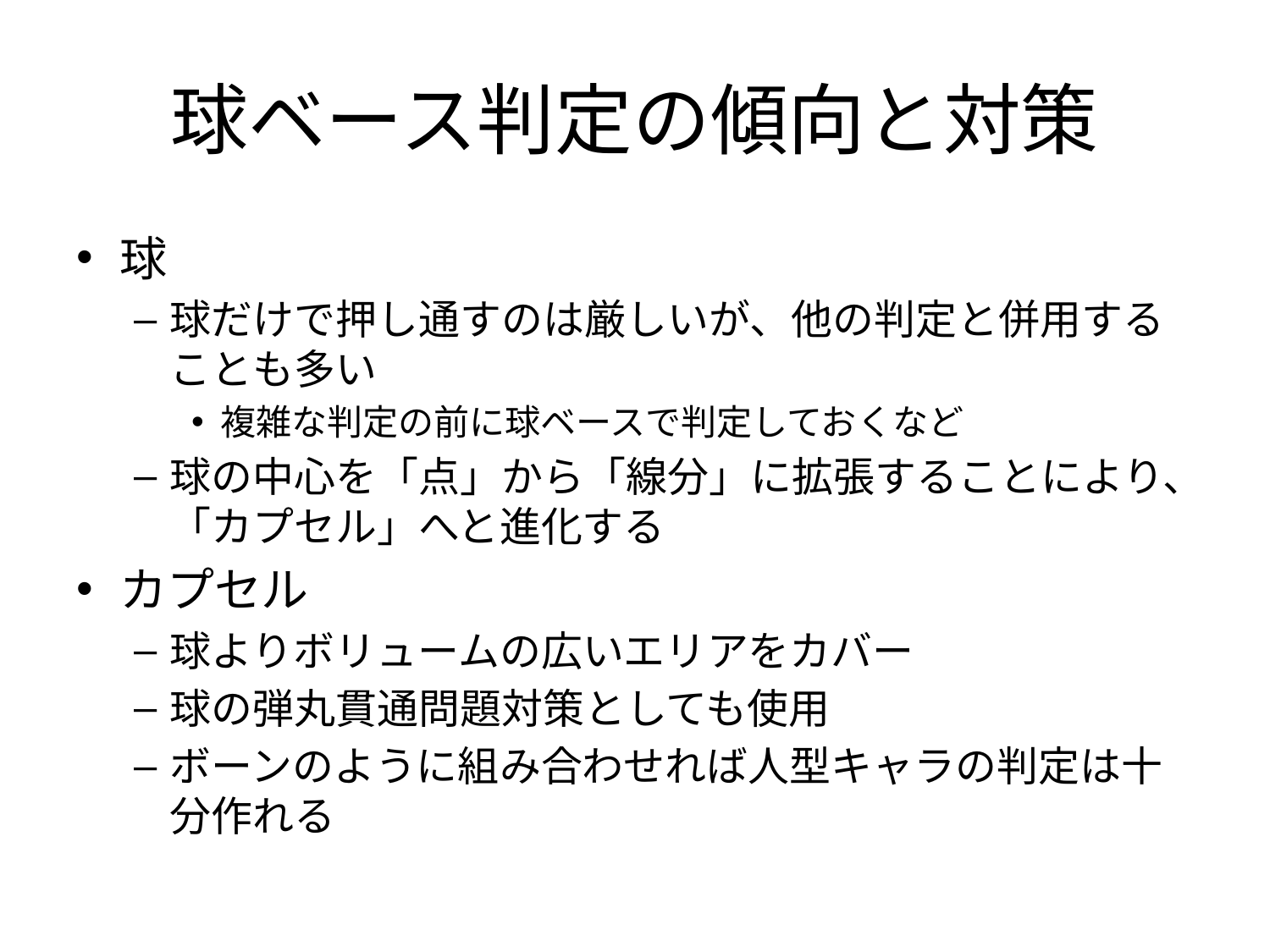

# 球ベース判定の傾向と対策
球
球だけで押し通すのは厳しいが、他の判定と併用することも多い
複雑な判定の前に球ベースで判定しておくなど
球の中心を「点」から「線分」に拡張することにより、「カプセル」へと進化する
カプセル
球よりボリュームの広いエリアをカバー
球の弾丸貫通問題対策としても使用
ボーンのように組み合わせれば人型キャラの判定は十分作れる